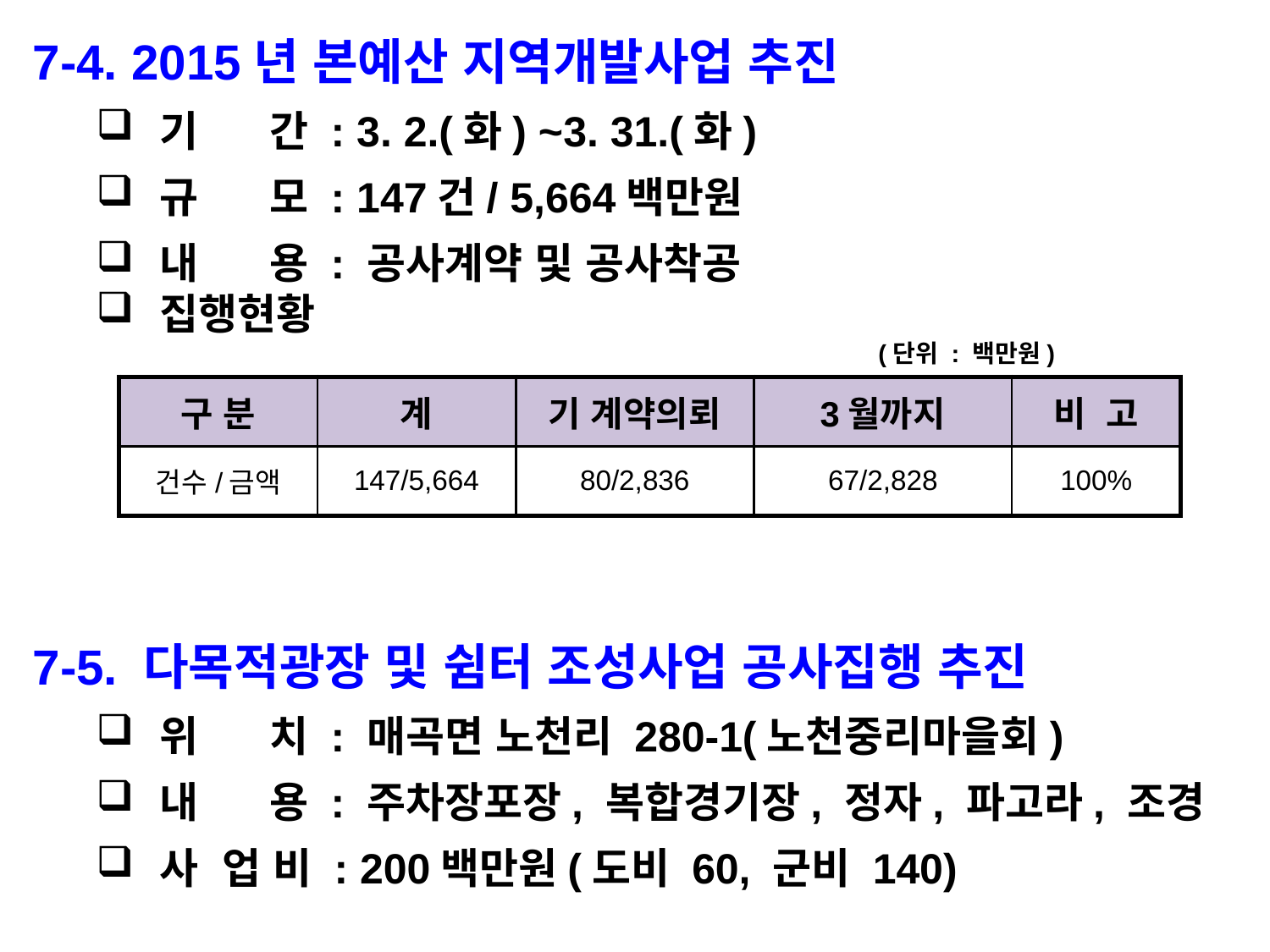

7-4. 2015년 본예산 지역개발사업 추진
기      간 : 3. 2.(화) ~3. 31.(화)
규      모 : 147건/ 5,664백만원
내      용 : 공사계약 및 공사착공
집행현황
                                                                                                                (단위 : 백만원)

| 구 분 | 계 | 기 계약의뢰 | 3월까지 | 비 고 |
| --- | --- | --- | --- | --- |
| 건수/금액 | 147/5,664 | 80/2,836 | 67/2,828 | 100% |

7-5. 다목적광장 및 쉼터 조성사업 공사집행 추진
위      치 : 매곡면 노천리 280-1(노천중리마을회)
내      용 : 주차장포장, 복합경기장, 정자, 파고라, 조경
사  업 비 : 200백만원(도비 60, 군비 140)